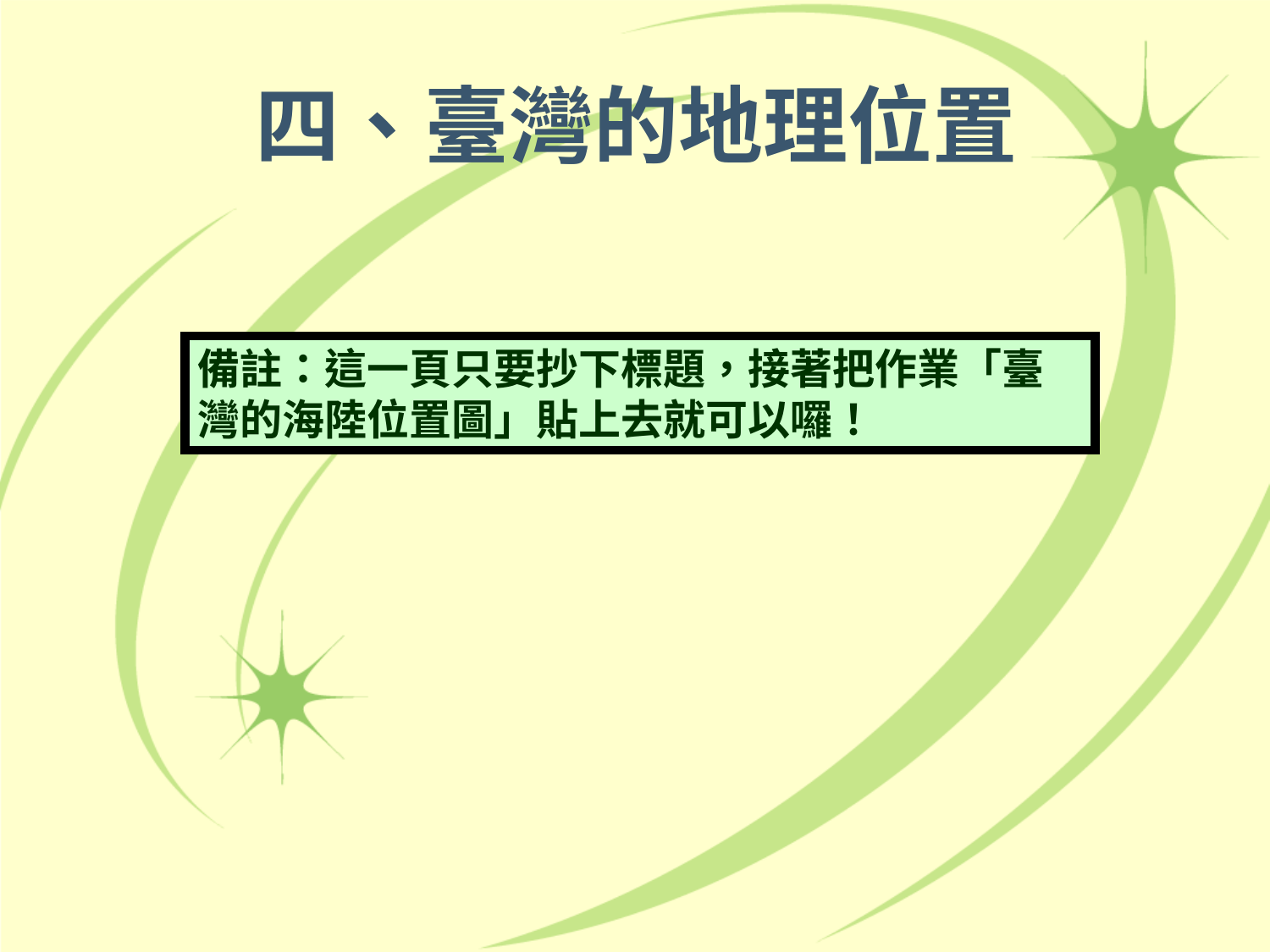

四、臺灣的地理位置
備註：這一頁只要抄下標題，接著把作業「臺灣的海陸位置圖」貼上去就可以囉！